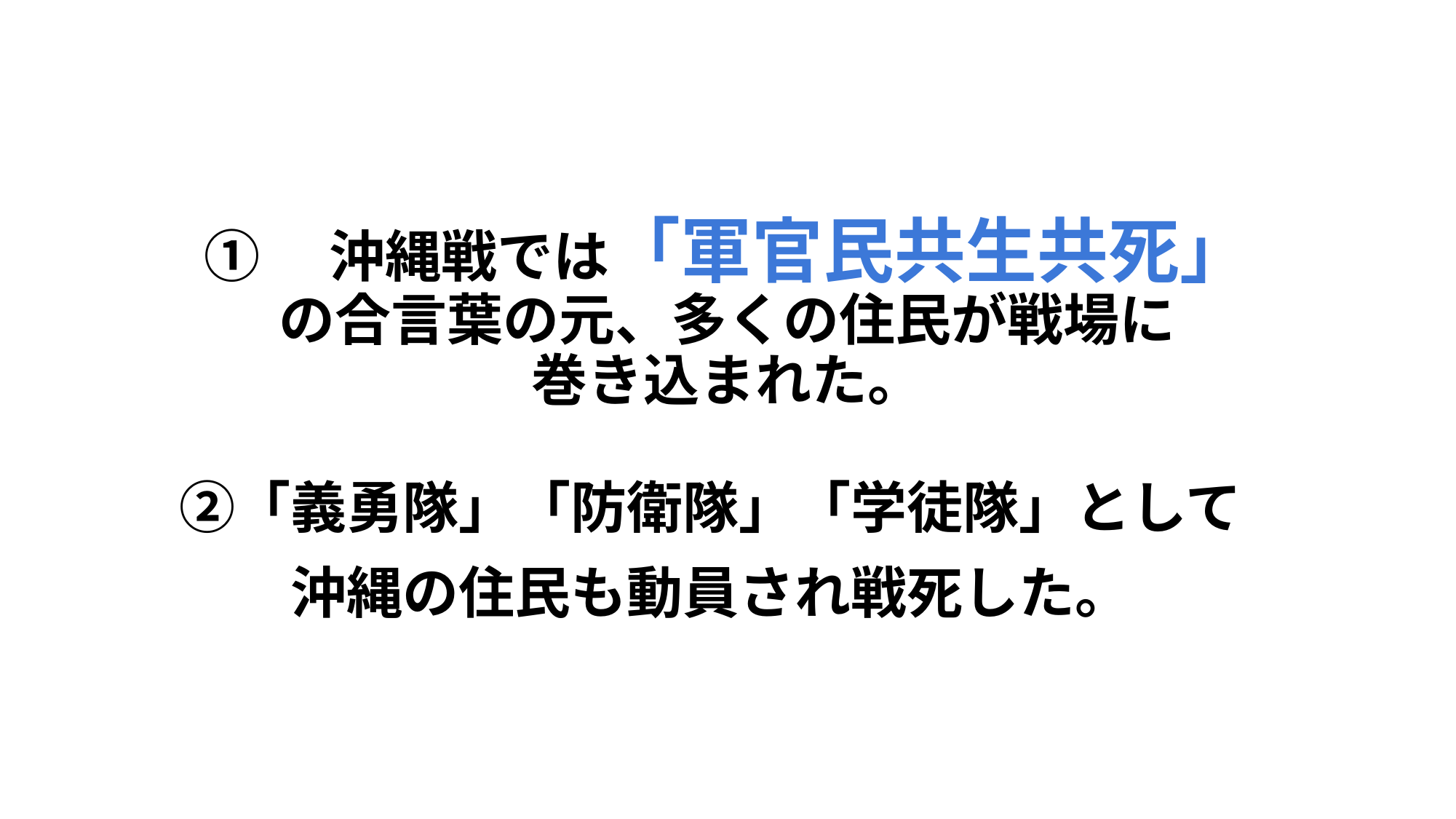

# ①　沖縄戦では「軍官民共生共死」 の合言葉の元、多くの住民が戦場に 巻き込まれた。
　　　②「義勇隊」「防衛隊」「学徒隊」として
　　　　　沖縄の住民も動員され戦死した。